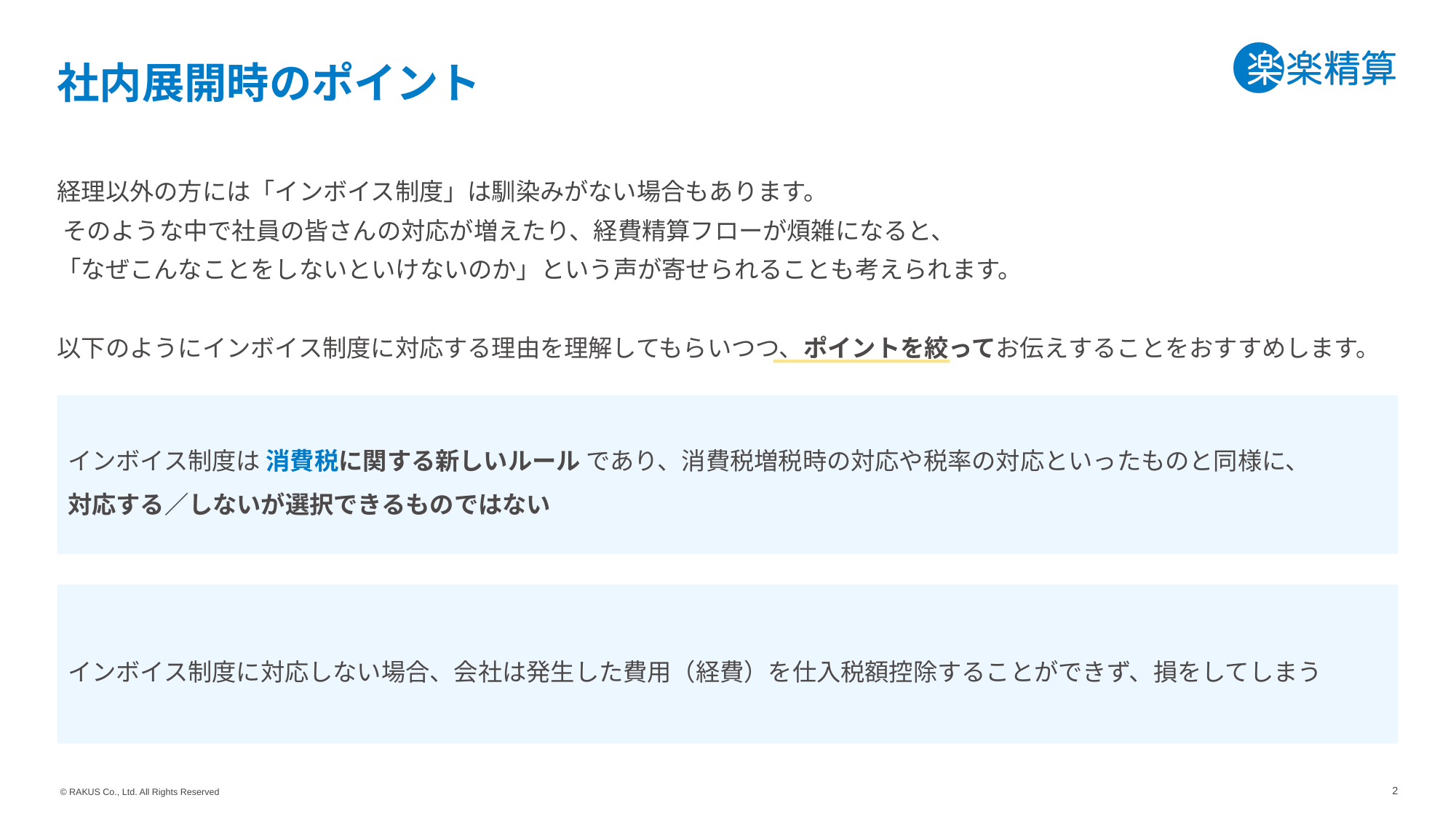

# 社内展開時のポイント
経理以外の方には「インボイス制度」は馴染みがない場合もあります。
 そのような中で社員の皆さんの対応が増えたり、経費精算フローが煩雑になると、
「なぜこんなことをしないといけないのか」という声が寄せられることも考えられます。

以下のようにインボイス制度に対応する理由を理解してもらいつつ、ポイントを絞ってお伝えすることをおすすめします。

インボイス制度は 消費税に関する新しいルール であり、消費税増税時の対応や税率の対応といったものと同様に、
対応する／しないが選択できるものではない
インボイス制度に対応しない場合、会社は発生した費用（経費）を仕入税額控除することができず、損をしてしまう
2